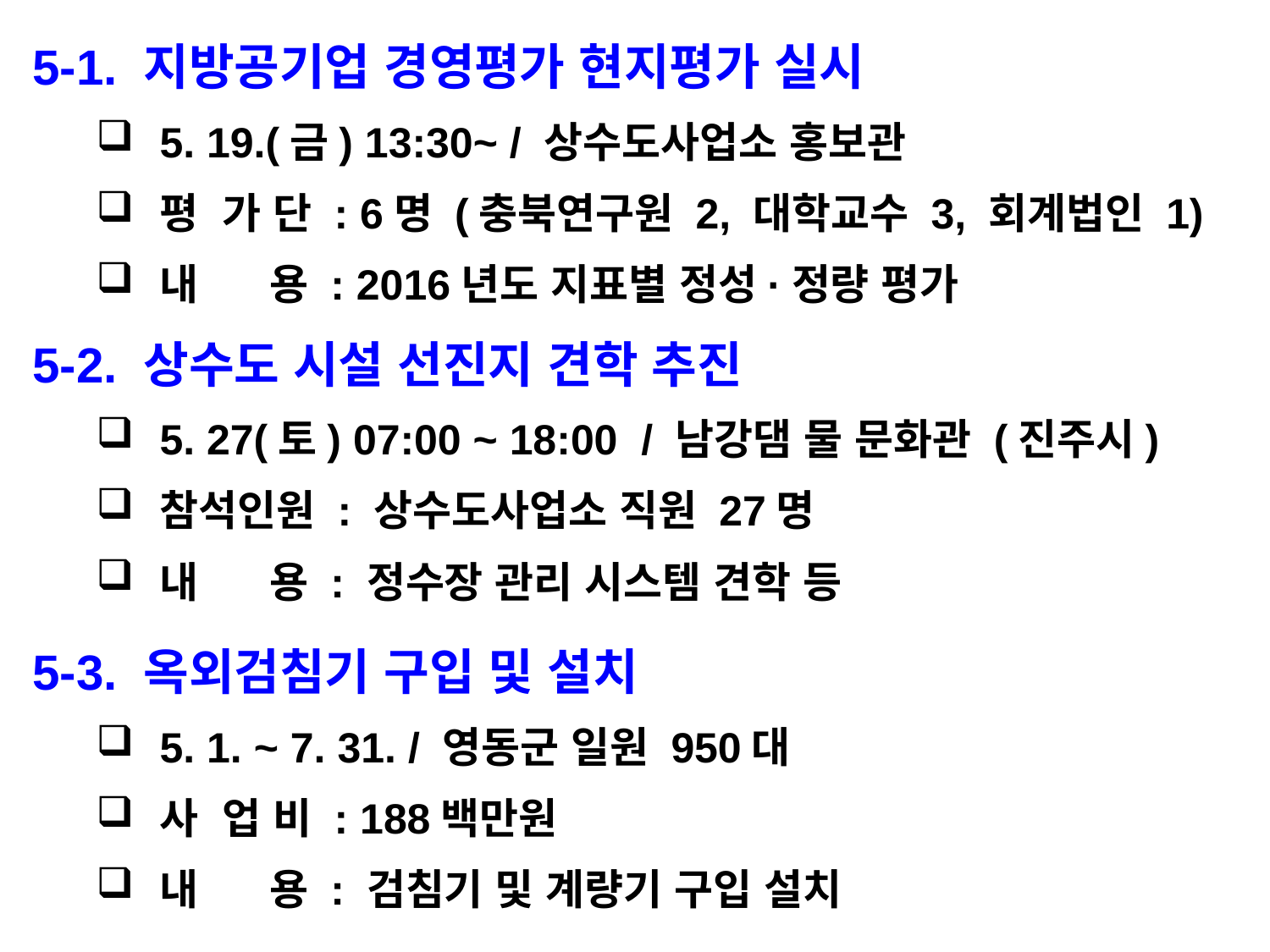

5-1. 지방공기업 경영평가 현지평가 실시
5. 19.(금) 13:30~ / 상수도사업소 홍보관
평  가 단 : 6명 (충북연구원 2, 대학교수 3, 회계법인 1)
내      용 : 2016년도 지표별 정성·정량 평가
5-2. 상수도 시설 선진지 견학 추진
5. 27(토) 07:00 ~ 18:00  / 남강댐 물 문화관 (진주시)
참석인원 : 상수도사업소 직원 27명
내      용 : 정수장 관리 시스템 견학 등

5-3. 옥외검침기 구입 및 설치
5. 1. ~ 7. 31. / 영동군 일원 950대
사  업 비 : 188백만원
내      용 : 검침기 및 계량기 구입 설치